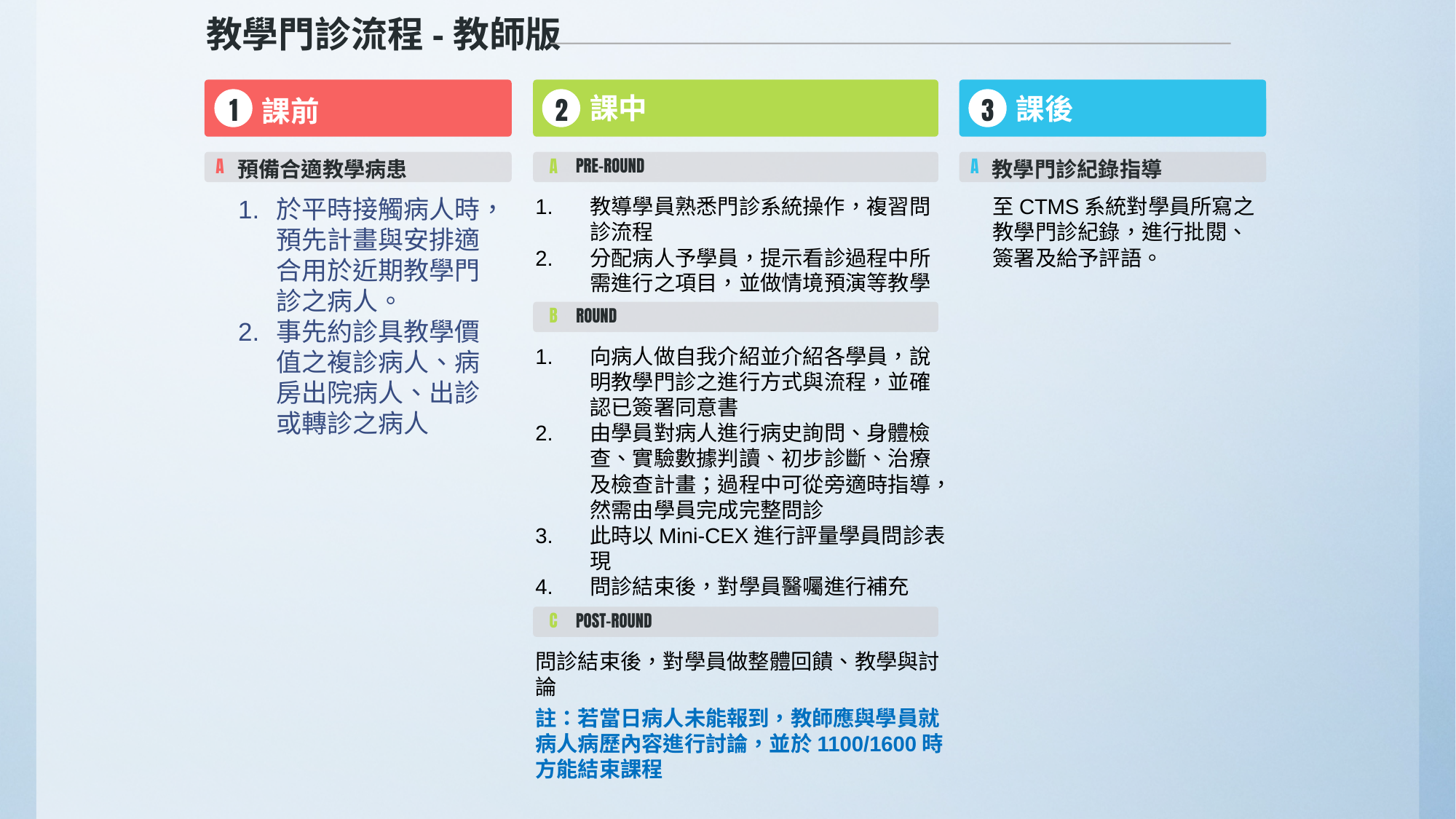

教學門診流程-教師版

課中

課後
課前
1
2
3

A
PRE-ROUND

A
預備合適教學病患
A
教學門診紀錄指導
於平時接觸病人時，預先計畫與安排適合用於近期教學門診之病人。
事先約診具教學價值之複診病人、病房出院病人、出診或轉診之病人

教導學員熟悉門診系統操作，複習問診流程
分配病人予學員，提示看診過程中所需進行之項目，並做情境預演等教學
至CTMS系統對學員所寫之教學門診紀錄，進行批閱、簽署及給予評語。

B
ROUND
向病人做自我介紹並介紹各學員，說明教學門診之進行方式與流程，並確認已簽署同意書
由學員對病人進行病史詢問、身體檢查、實驗數據判讀、初步診斷、治療及檢查計畫；過程中可從旁適時指導，然需由學員完成完整問診
此時以Mini-CEX進行評量學員問診表現
問診結束後，對學員醫囑進行補充

C
POST-ROUND
問診結束後，對學員做整體回饋、教學與討論
註：若當日病人未能報到，教師應與學員就病人病歷內容進行討論，並於1100/1600時方能結束課程